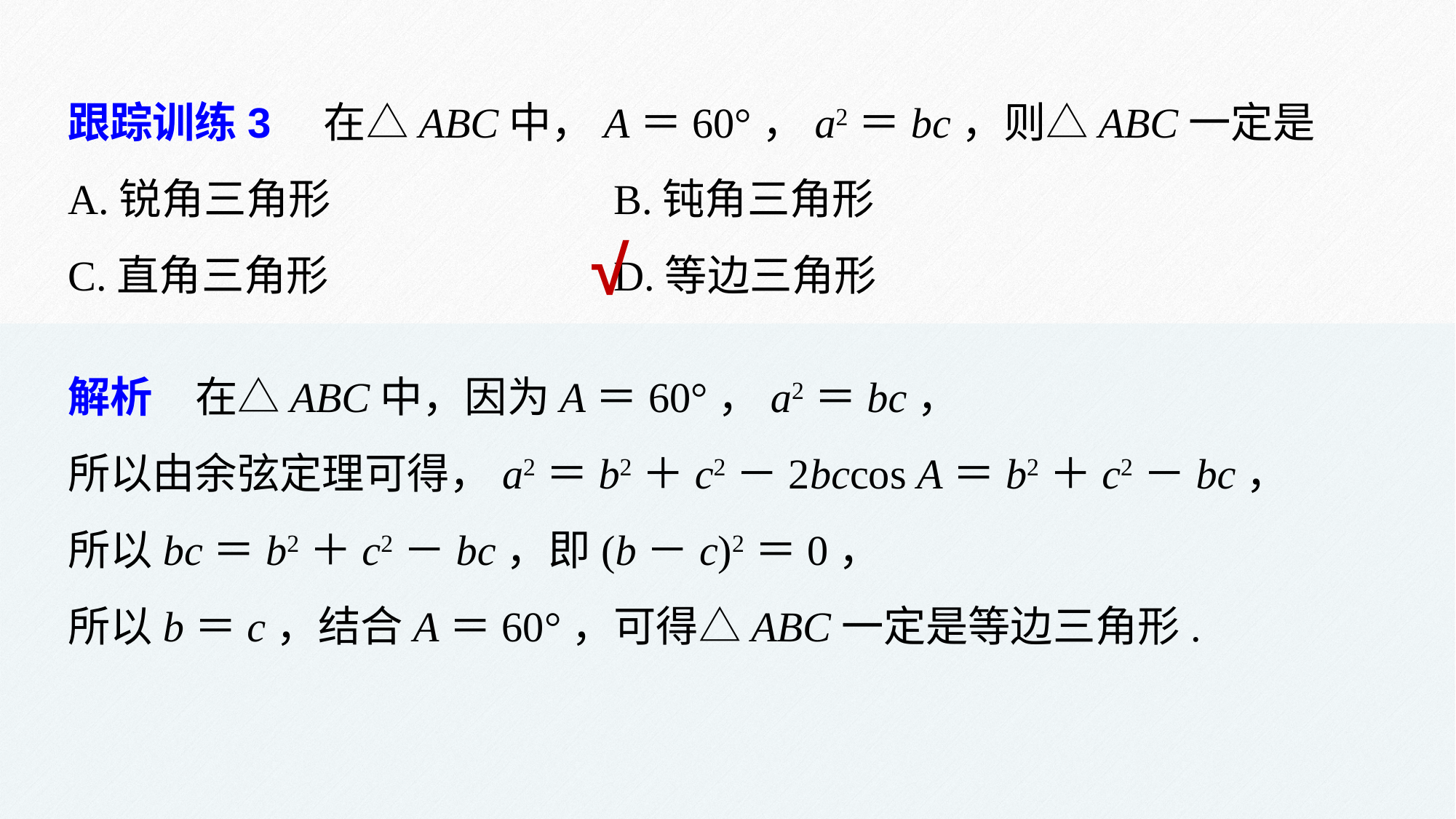

跟踪训练3　在△ABC中，A＝60°，a2＝bc，则△ABC一定是
A.锐角三角形  			B.钝角三角形
C.直角三角形  			D.等边三角形
√
解析　在△ABC中，因为A＝60°，a2＝bc，
所以由余弦定理可得，a2＝b2＋c2－2bccos A＝b2＋c2－bc，
所以bc＝b2＋c2－bc，即(b－c)2＝0，
所以b＝c，结合A＝60°，可得△ABC一定是等边三角形.